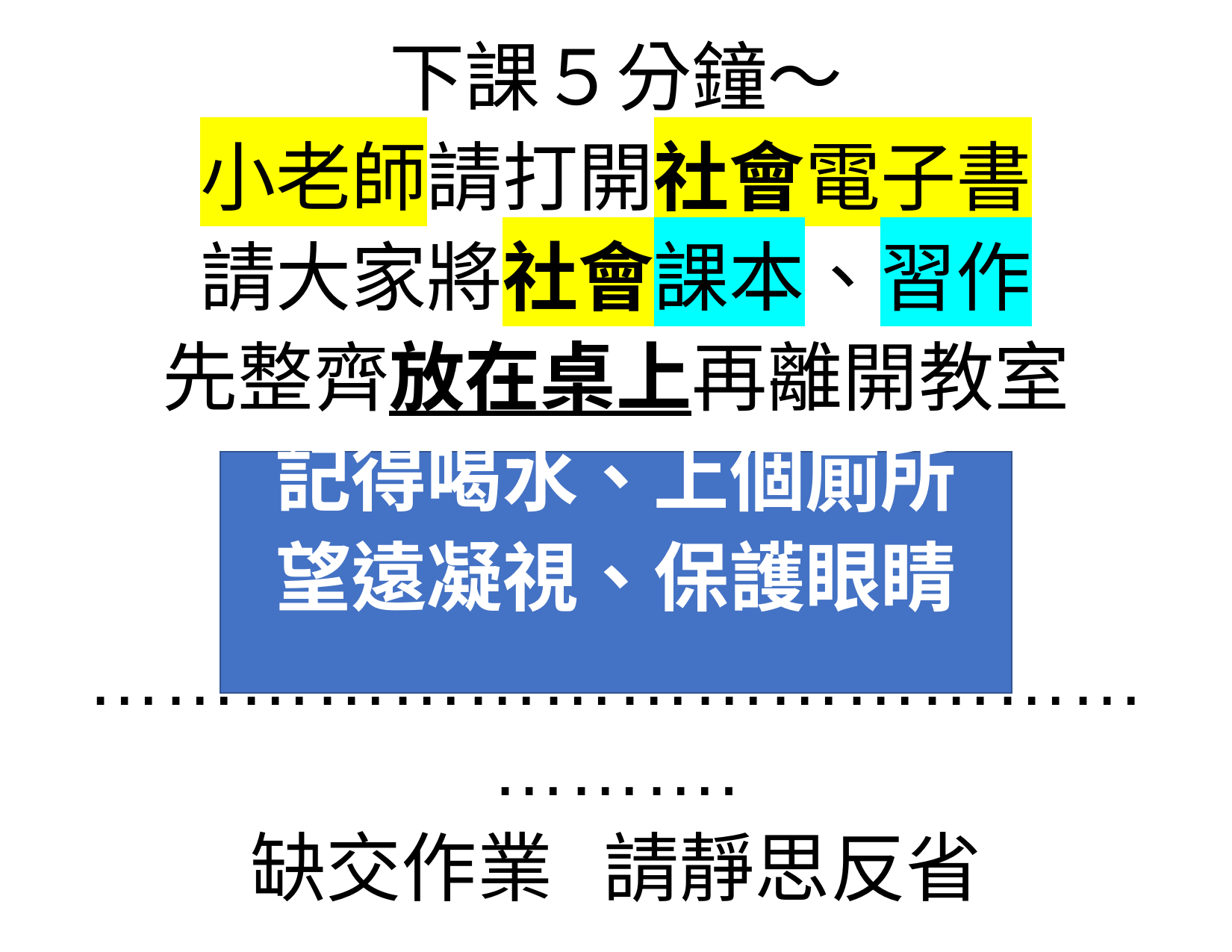

下課５分鐘～
小老師請打開社會電子書
請大家將社會課本、習作
先整齊放在桌上再離開教室
記得喝水、上個廁所
望遠凝視、保護眼睛
…………………………………………….
缺交作業   請靜思反省